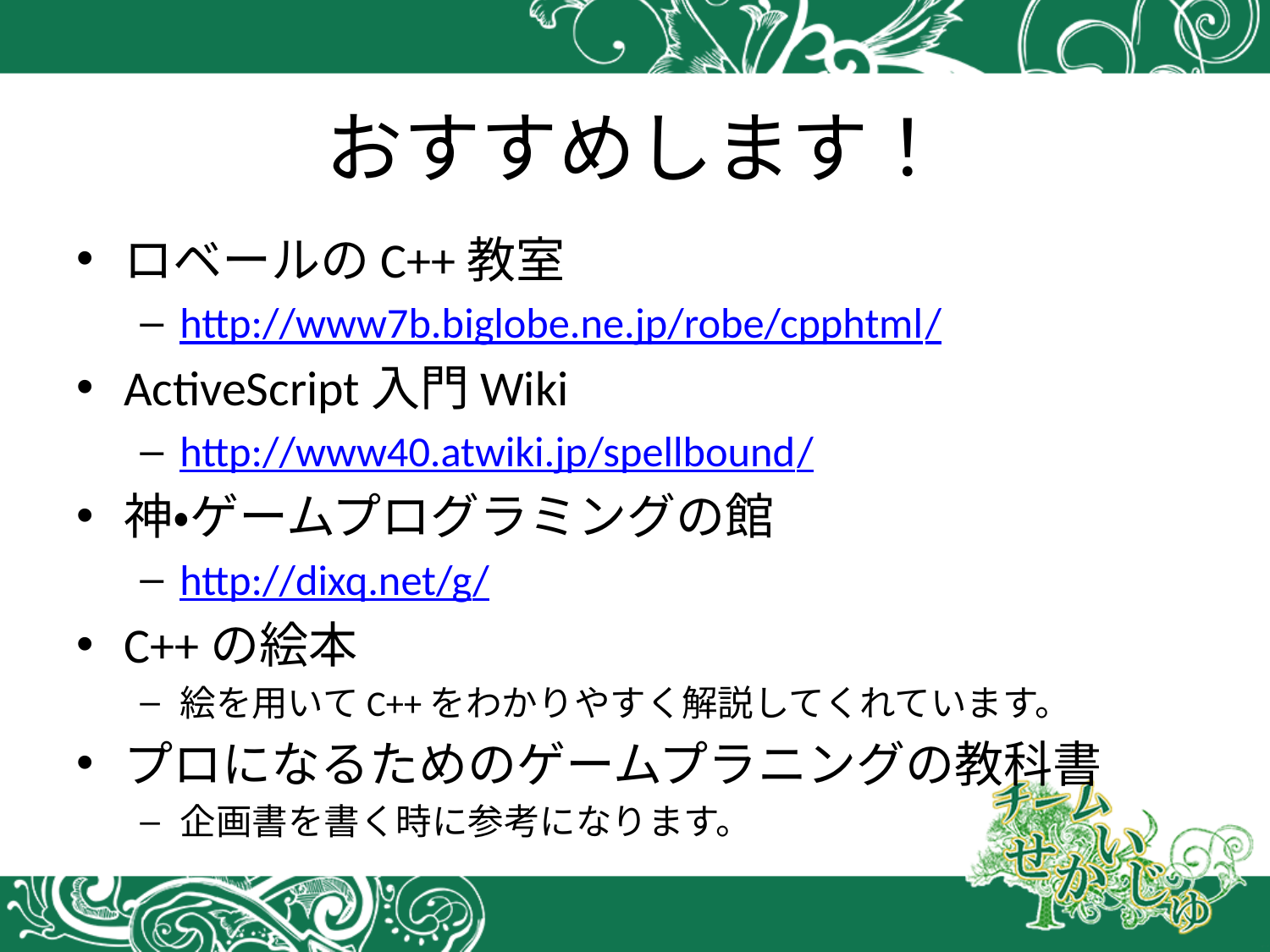

# おすすめします！
ロベールのC++教室
http://www7b.biglobe.ne.jp/robe/cpphtml/
ActiveScript入門Wiki
http://www40.atwiki.jp/spellbound/
神・ゲームプログラミングの館
http://dixq.net/g/
C++の絵本
絵を用いてC++をわかりやすく解説してくれています。
プロになるためのゲームプラニングの教科書
企画書を書く時に参考になります。